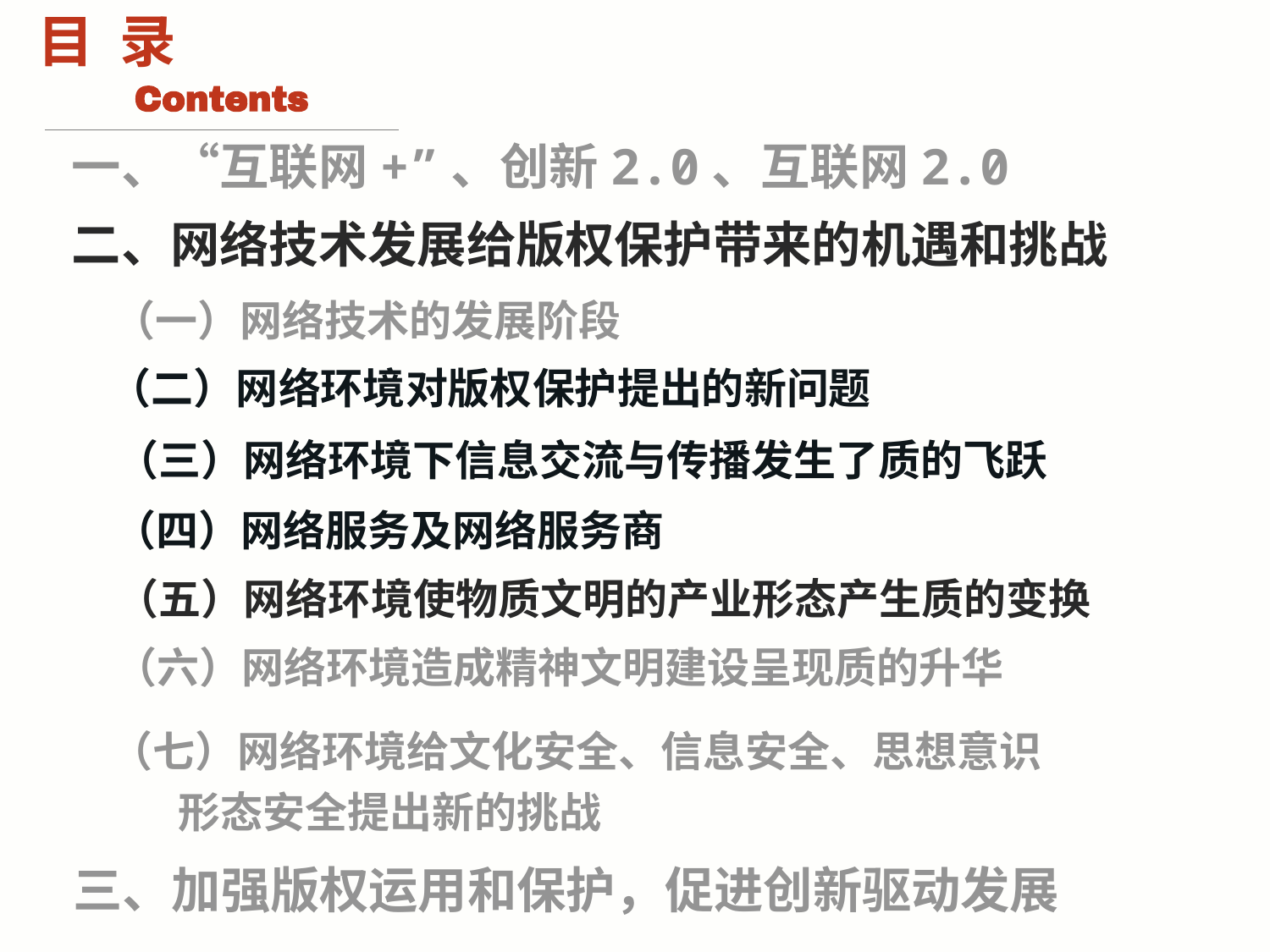

目  录
  Contents
一、“互联网+”、创新2.0、互联网2.0
二、网络技术发展给版权保护带来的机遇和挑战
（一）网络技术的发展阶段
（二）网络环境对版权保护提出的新问题
（三）网络环境下信息交流与传播发生了质的飞跃
（四）网络服务及网络服务商
（五）网络环境使物质文明的产业形态产生质的变换
（六）网络环境造成精神文明建设呈现质的升华
（七）网络环境给文化安全、信息安全、思想意识
      形态安全提出新的挑战
三、加强版权运用和保护，促进创新驱动发展